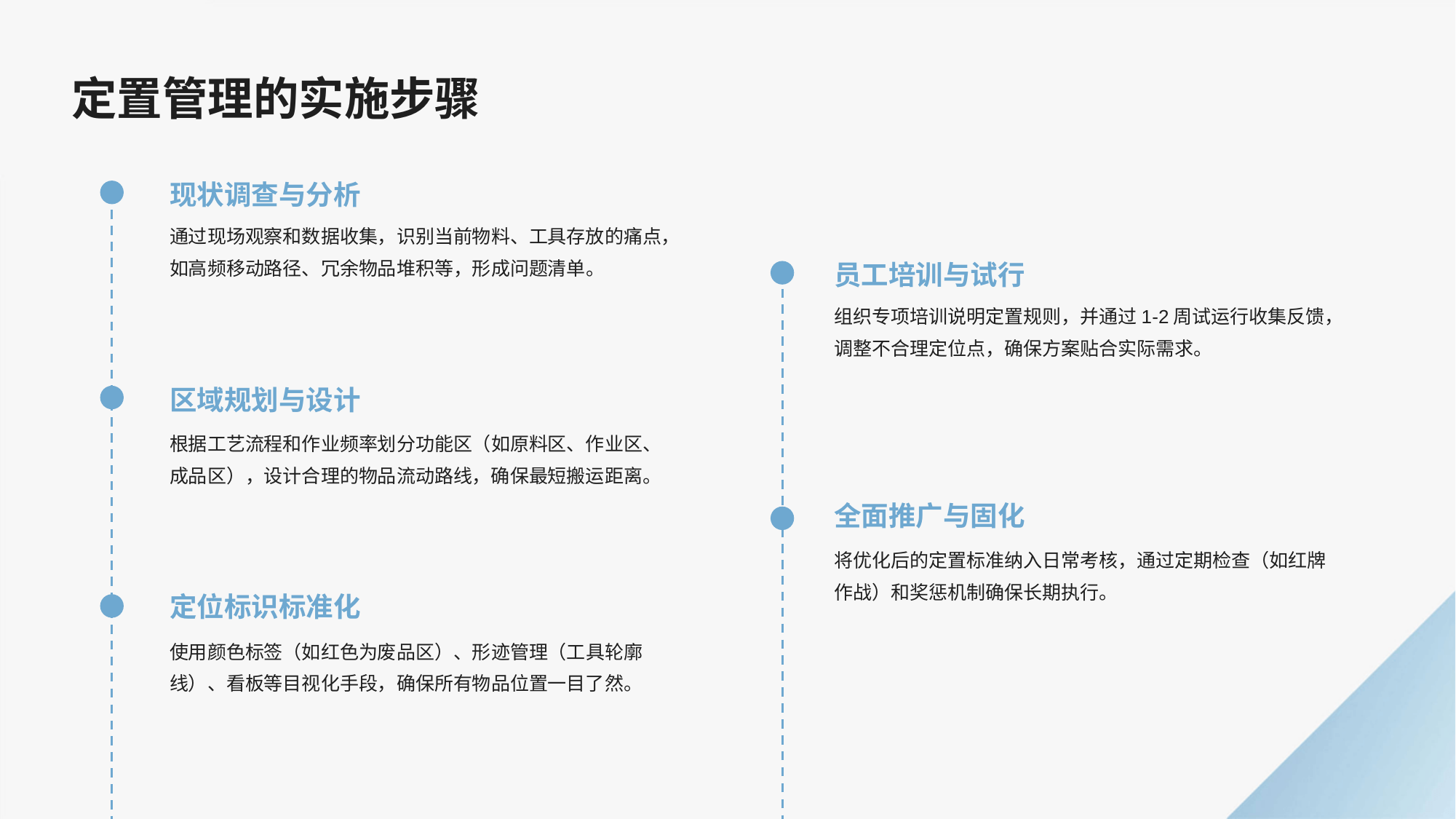

定置管理的实施步骤
现状调查与分析

通过现场观察和数据收集，识别当前物料、工具存放的痛点，如高频移动路径、冗余物品堆积等，形成问题清单。
员工培训与试行

组织专项培训说明定置规则，并通过1-2周试运行收集反馈，调整不合理定位点，确保方案贴合实际需求。
区域规划与设计
根据工艺流程和作业频率划分功能区（如原料区、作业区、成品区），设计合理的物品流动路线，确保最短搬运距离。
全面推广与固化

将优化后的定置标准纳入日常考核，通过定期检查（如红牌作战）和奖惩机制确保长期执行。
定位标识标准化
使用颜色标签（如红色为废品区）、形迹管理（工具轮廓线）、看板等目视化手段，确保所有物品位置一目了然。